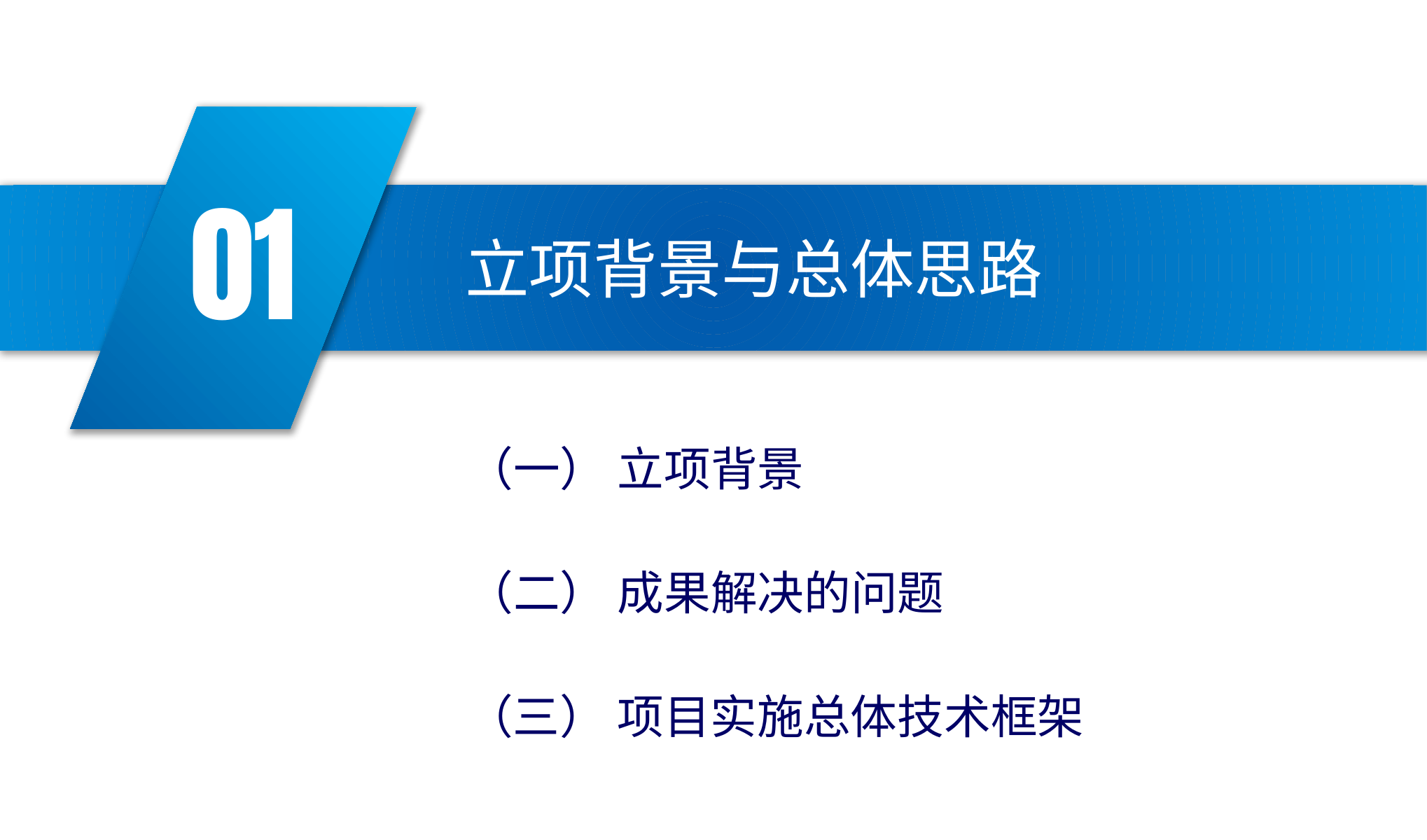

01

立项背景与总体思路
（一） 立项背景
（二） 成果解决的问题
（三） 项目实施总体技术框架